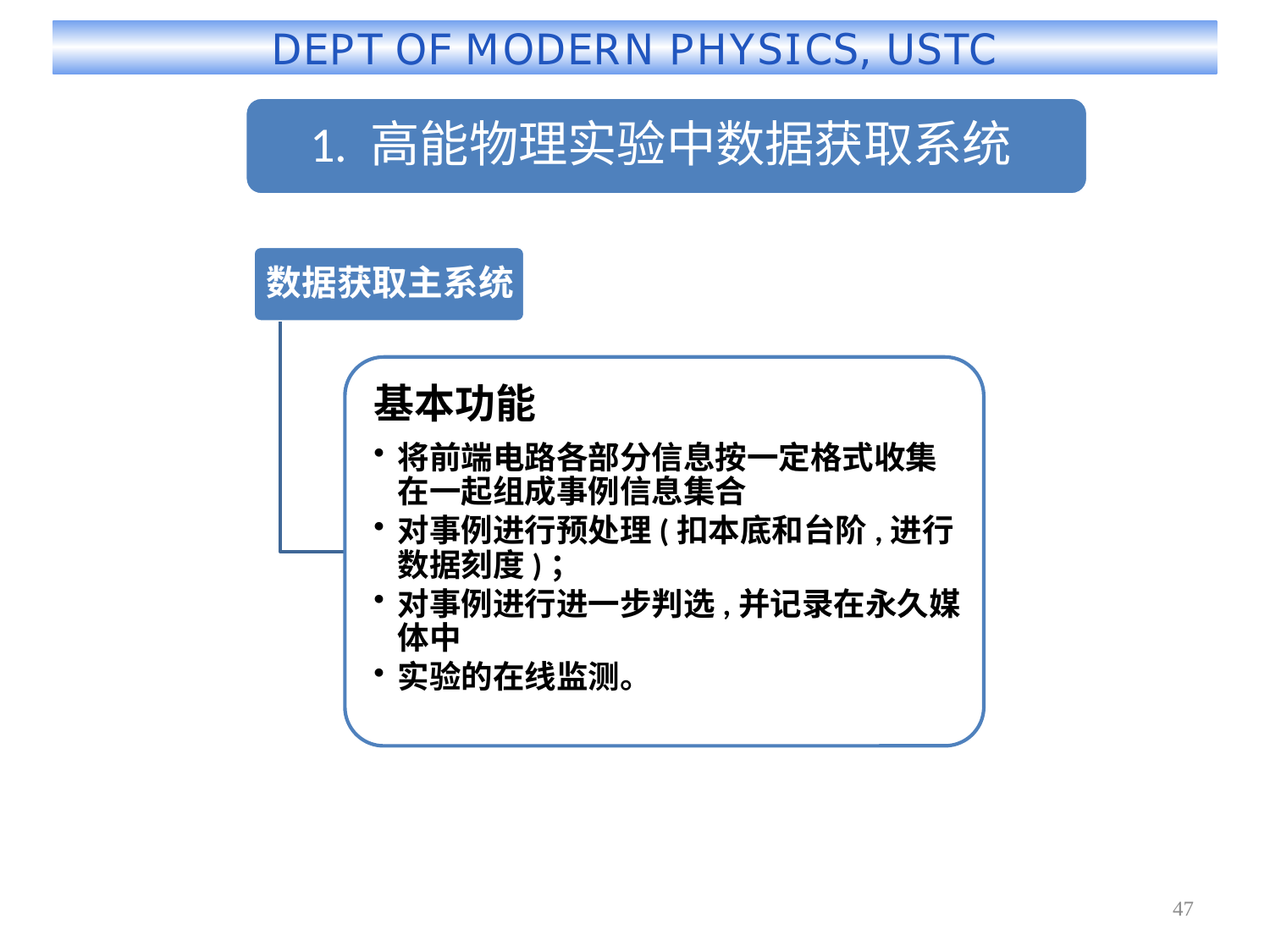

# 四、当代物理实验中数据获取和管理系统的基本结构
1. 高能物理实验中数据获取系统
数据获取主系统
基本功能
将前端电路各部分信息按一定格式收集在一起组成事例信息集合
对事例进行预处理(扣本底和台阶,进行数据刻度)；
对事例进行进一步判选,并记录在永久媒体中
实验的在线监测。
47